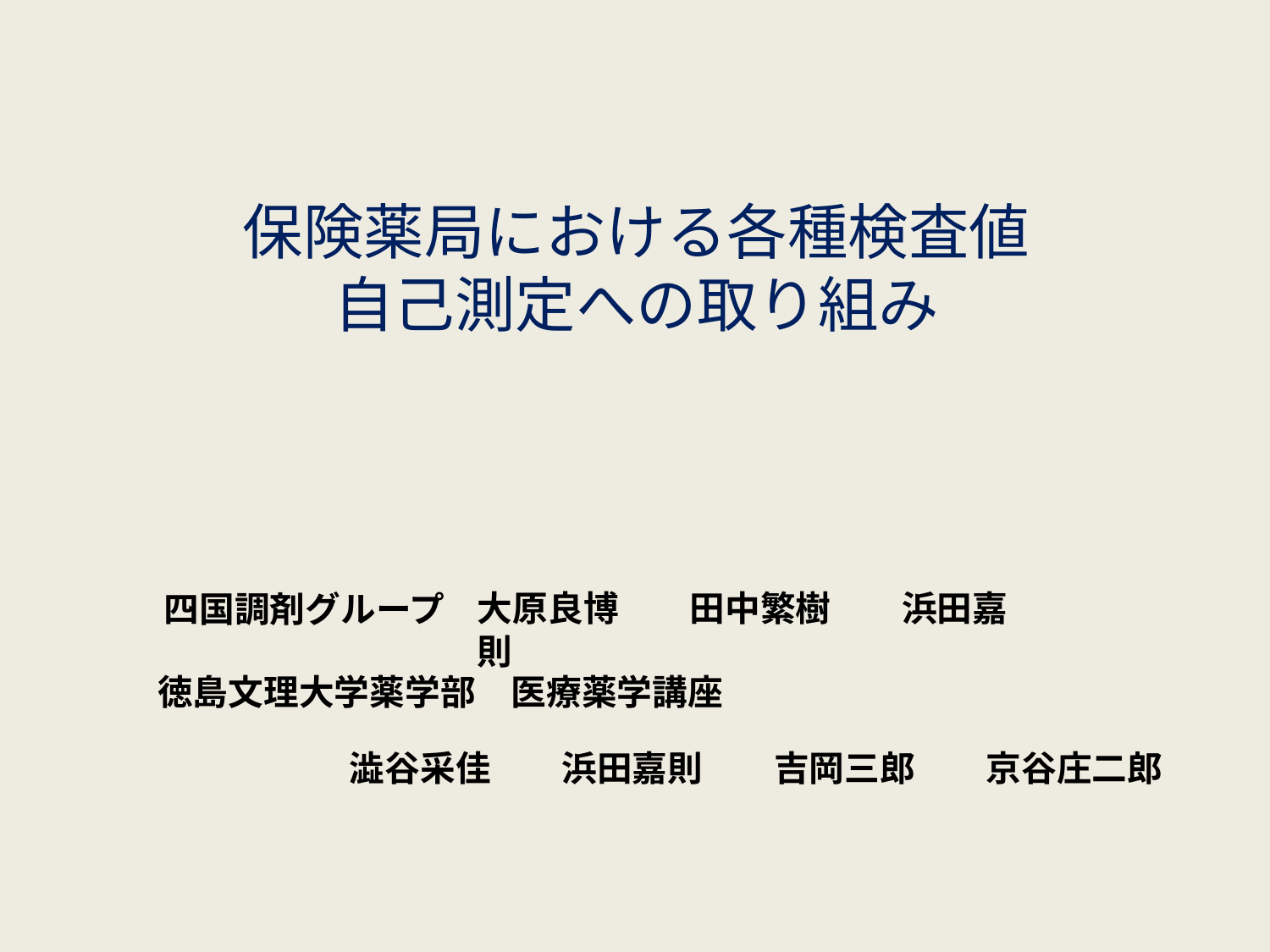

# 保険薬局における各種検査値 自己測定への取り組み
 四国調剤グループ
大原良博　　田中繁樹　　浜田嘉則
徳島文理大学薬学部　医療薬学講座
澁谷采佳　　浜田嘉則　　吉岡三郎　　京谷庄二郎